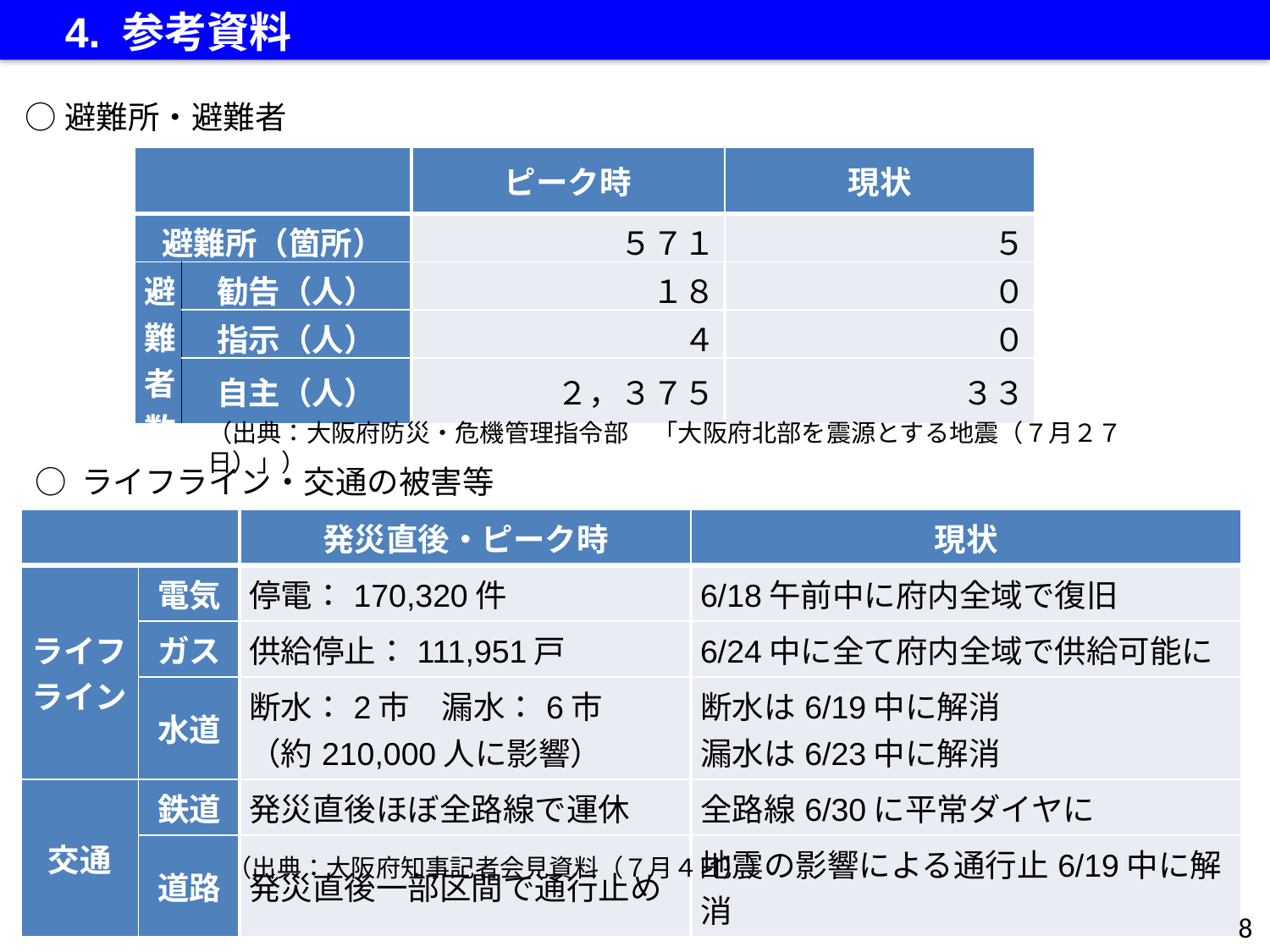

4. 参考資料
○避難所・避難者
|  |  | ピーク時 | 現状 |
| --- | --- | --- | --- |
| 避難所（箇所） |  | ５７１ | ５ |
| 避難者数 | 勧告（人） | １８ | ０ |
|  | 指示（人） | ４ | ０ |
|  | 自主（人） | ２，３７５ | ３３ |
（出典：大阪府防災・危機管理指令部　「大阪府北部を震源とする地震（７月２７日）」）
○ ライフライン・交通の被害等
|  |  | 発災直後・ピーク時 | 現状 |
| --- | --- | --- | --- |
| ライフ ライン | 電気 | 停電：170,320件 | 6/18午前中に府内全域で復旧 |
|  | ガス | 供給停止：111,951戸 | 6/24中に全て府内全域で供給可能に |
|  | 水道 | 断水：2市　漏水：6市 （約210,000人に影響） | 断水は6/19中に解消 漏水は6/23中に解消 |
| 交通 | 鉄道 | 発災直後ほぼ全路線で運休 | 全路線6/30に平常ダイヤに |
|  | 道路 | 発災直後一部区間で通行止め | 地震の影響による通行止6/19中に解消 |
（出典：大阪府知事記者会見資料（７月４日））
8